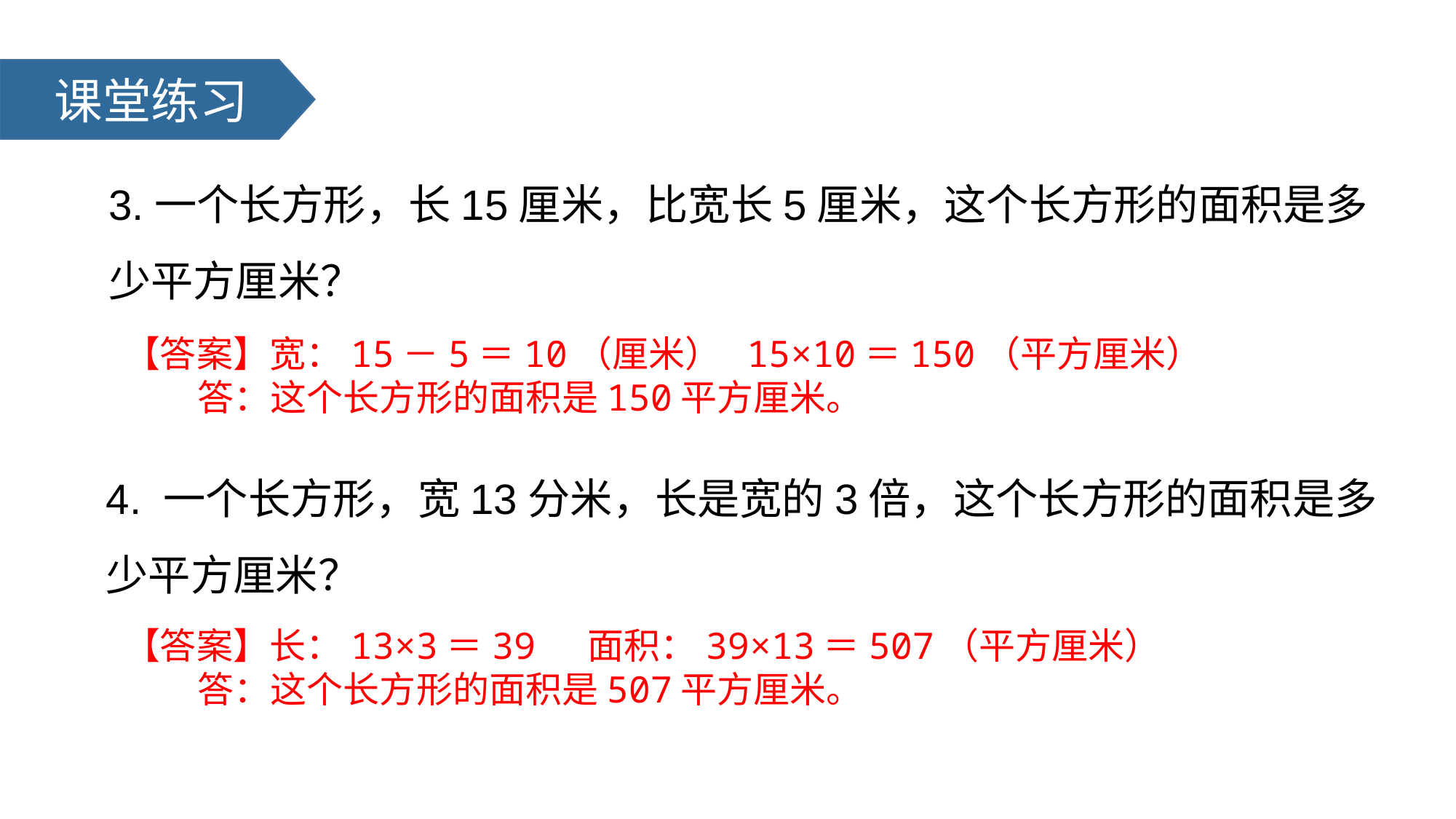

课堂练习
3.一个长方形，长15厘米，比宽长5厘米，这个长方形的面积是多少平方厘米？
【答案】宽：15－5＝10（厘米）  15×10＝150（平方厘米）
        答：这个长方形的面积是150平方厘米。
4. 一个长方形，宽13分米，长是宽的3倍，这个长方形的面积是多少平方厘米？
【答案】长：13×3＝39  面积：39×13＝507（平方厘米）
        答：这个长方形的面积是507平方厘米。